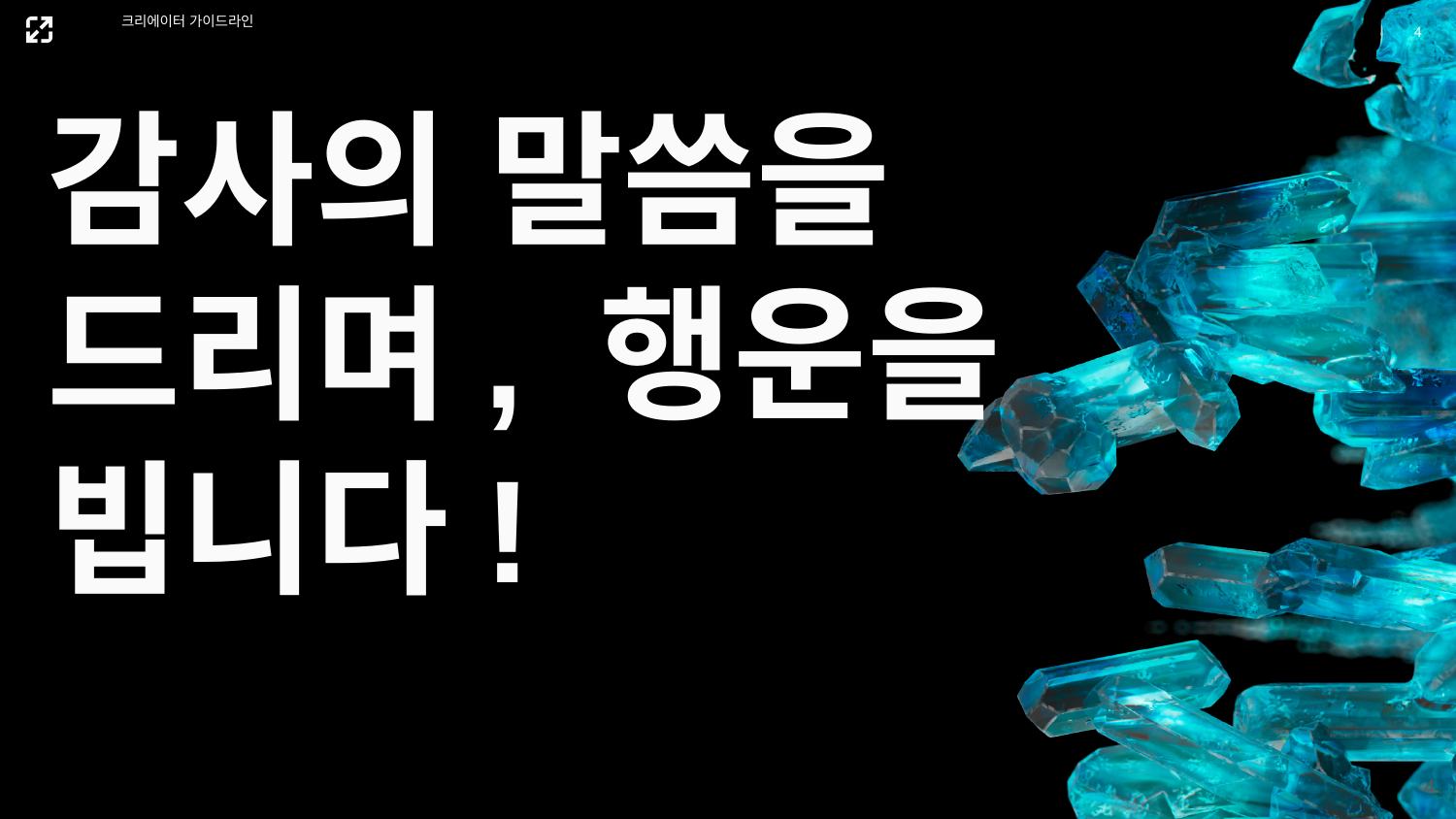

4
크리에이터 가이드라인
감사의 말씀을 드리며, 행운을 빕니다!
4